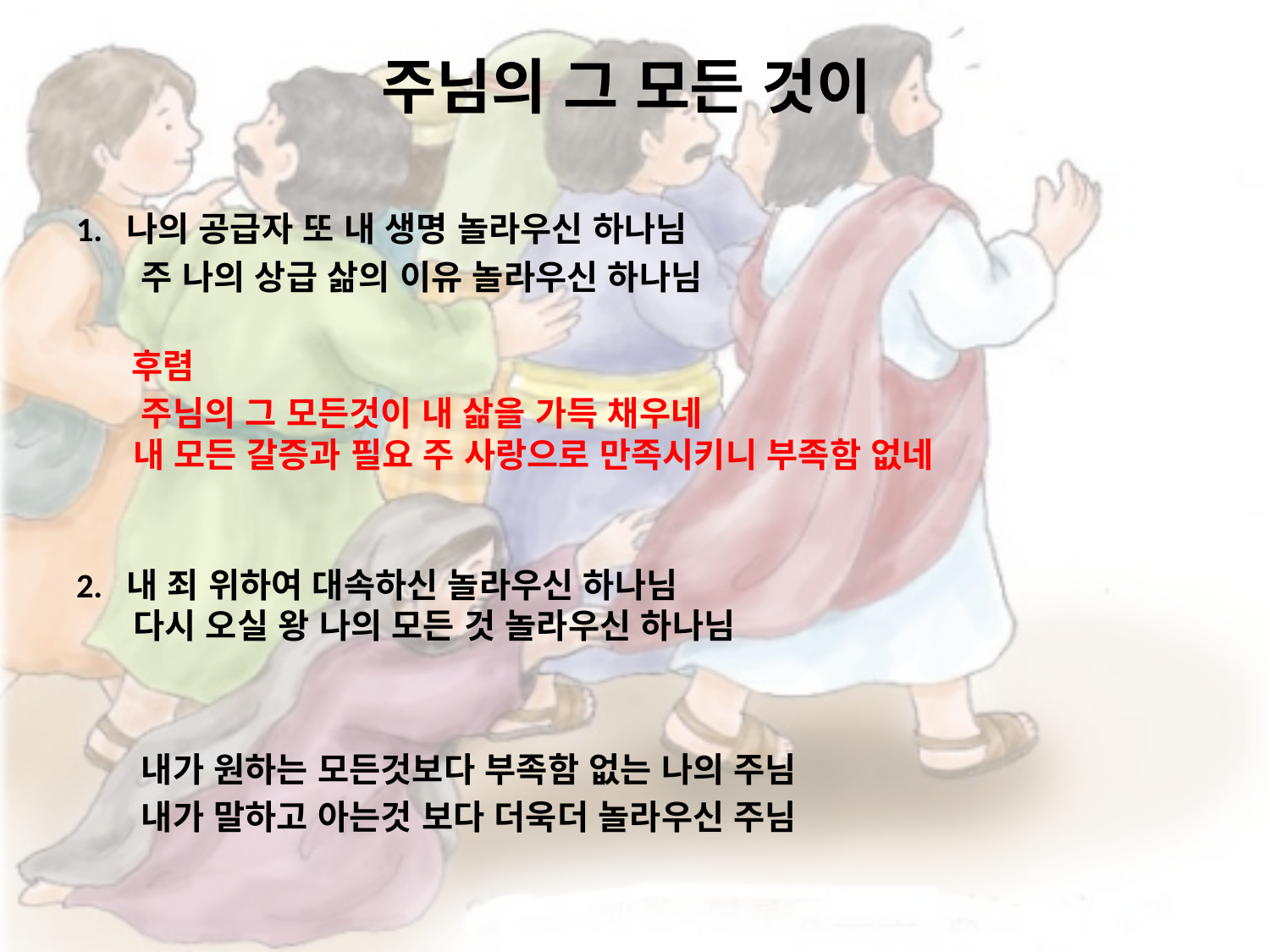

# 주님의 그 모든 것이
1.  나의 공급자 또 내 생명 놀라우신 하나님
      주 나의 상급 삶의 이유 놀라우신 하나님
     후렴
      주님의 그 모든것이 내 삶을 가득 채우네
      내 모든 갈증과 필요 주 사랑으로 만족시키니 부족함 없네
2.  내 죄 위하여 대속하신 놀라우신 하나님
      다시 오실 왕 나의 모든 것 놀라우신 하나님

      내가 원하는 모든것보다 부족함 없는 나의 주님
      내가 말하고 아는것 보다 더욱더 놀라우신 주님